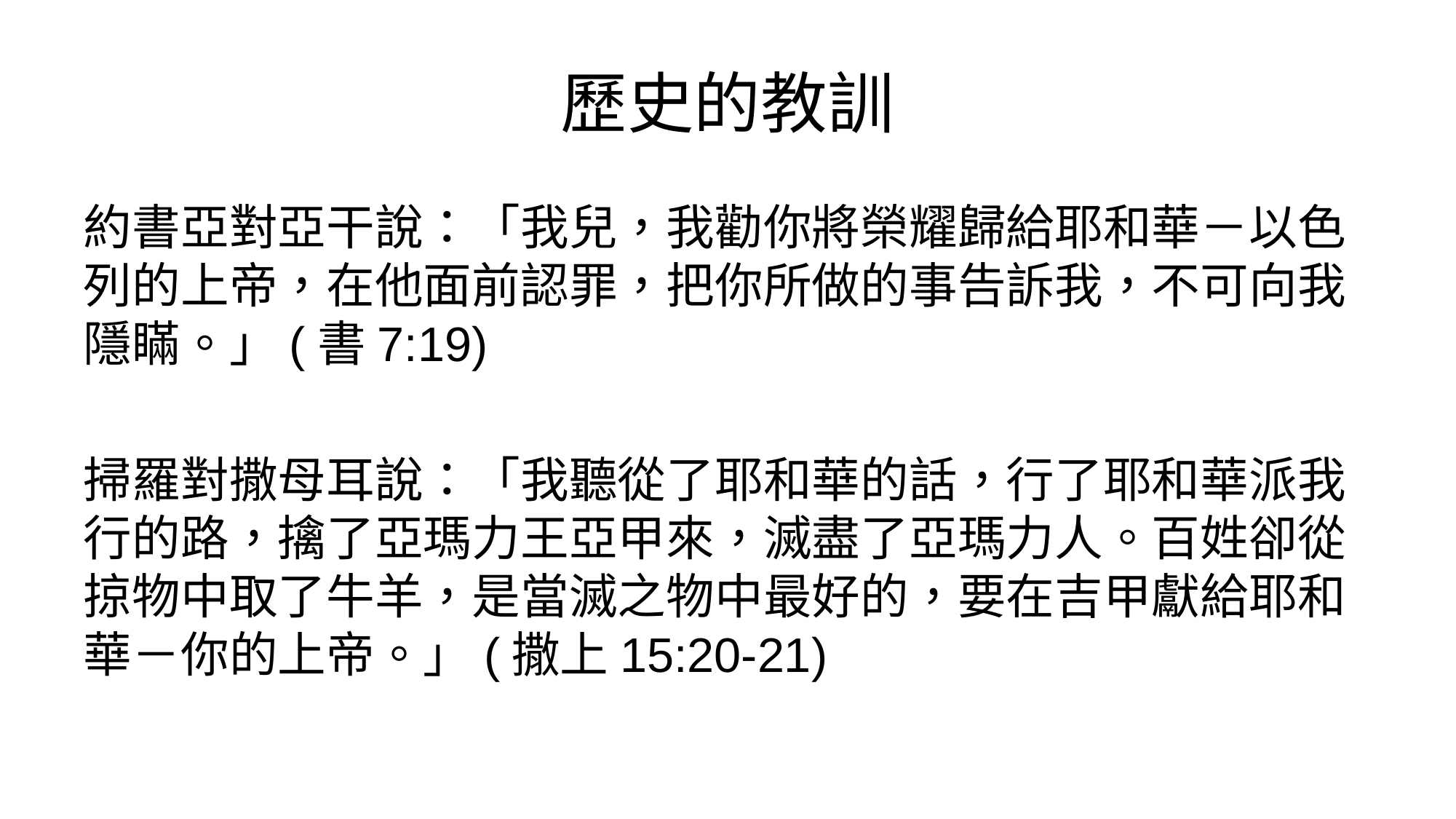

# 歷史的教訓
約書亞對亞干說：「我兒，我勸你將榮耀歸給耶和華－以色列的上帝，在他面前認罪，把你所做的事告訴我，不可向我隱瞞。」(書7:19)

掃羅對撒母耳說：「我聽從了耶和華的話，行了耶和華派我行的路，擒了亞瑪力王亞甲來，滅盡了亞瑪力人。百姓卻從掠物中取了牛羊，是當滅之物中最好的，要在吉甲獻給耶和華－你的上帝。」(撒上15:20-21)